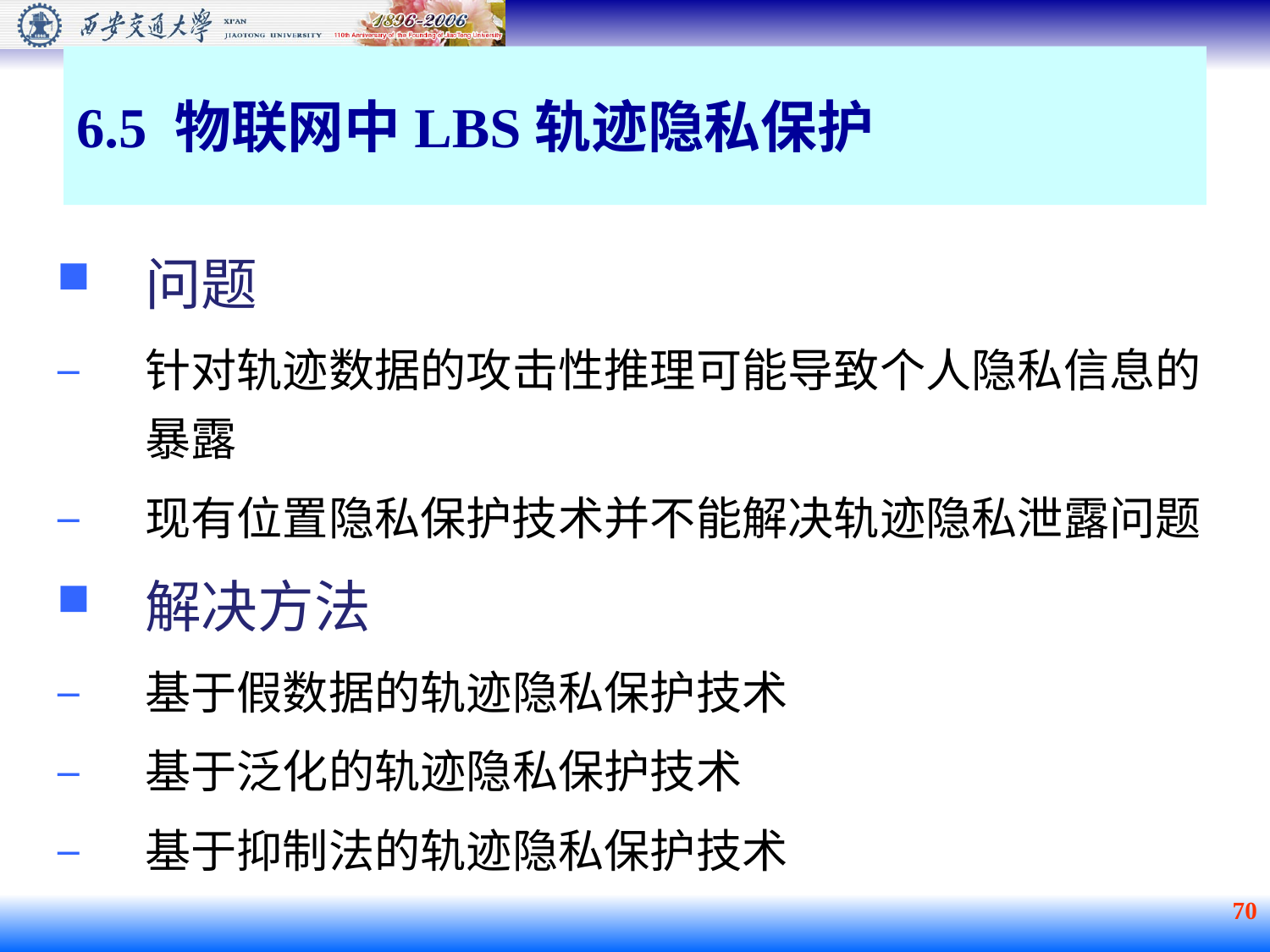

6.5 物联网中LBS轨迹隐私保护
问题
针对轨迹数据的攻击性推理可能导致个人隐私信息的暴露
现有位置隐私保护技术并不能解决轨迹隐私泄露问题
解决方法
基于假数据的轨迹隐私保护技术
基于泛化的轨迹隐私保护技术
基于抑制法的轨迹隐私保护技术
 70